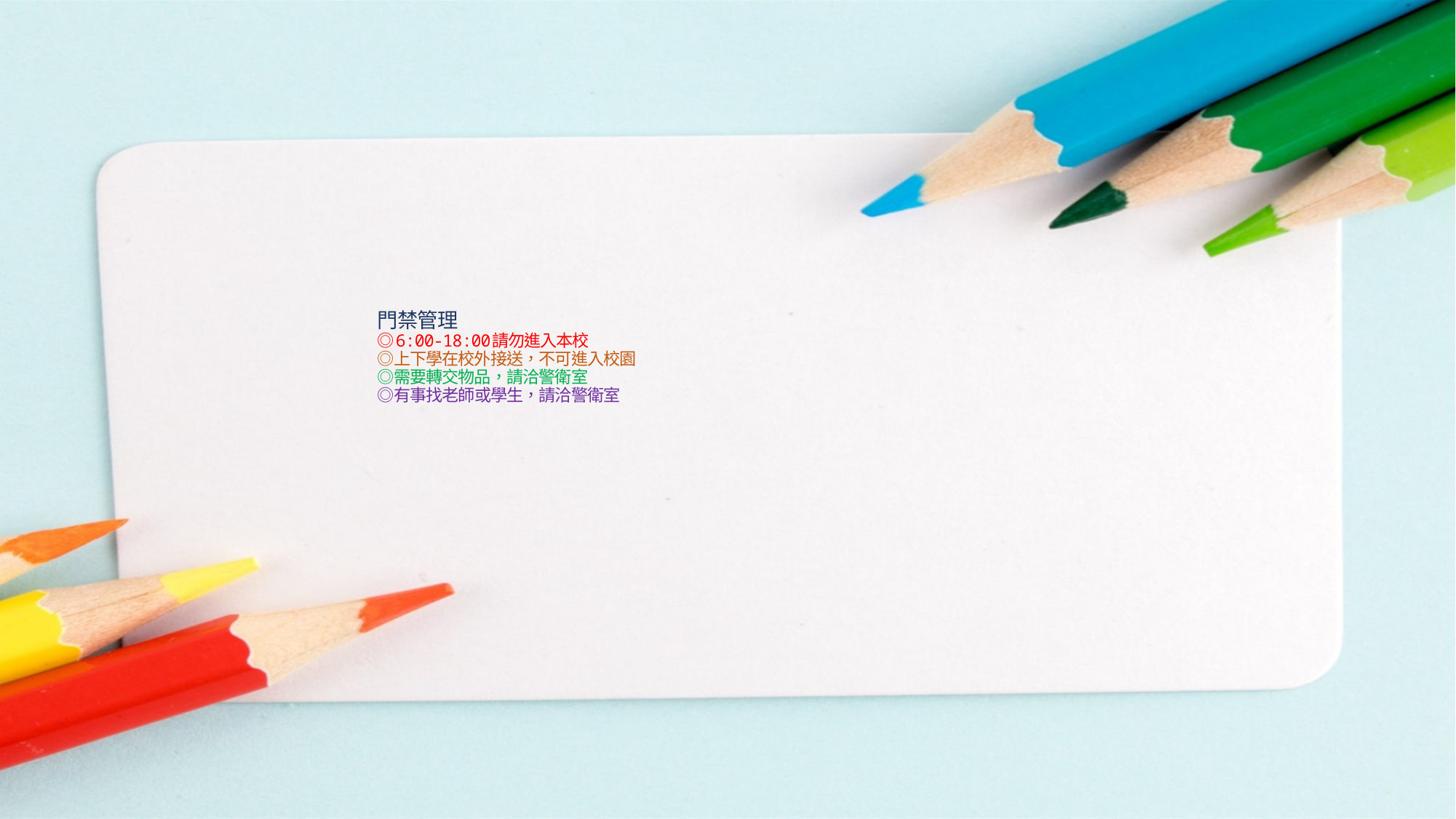

# 門禁管理 ◎6:00-18:00請勿進入本校 ◎上下學在校外接送，不可進入校園 ◎需要轉交物品，請洽警衛室 ◎有事找老師或學生，請洽警衛室